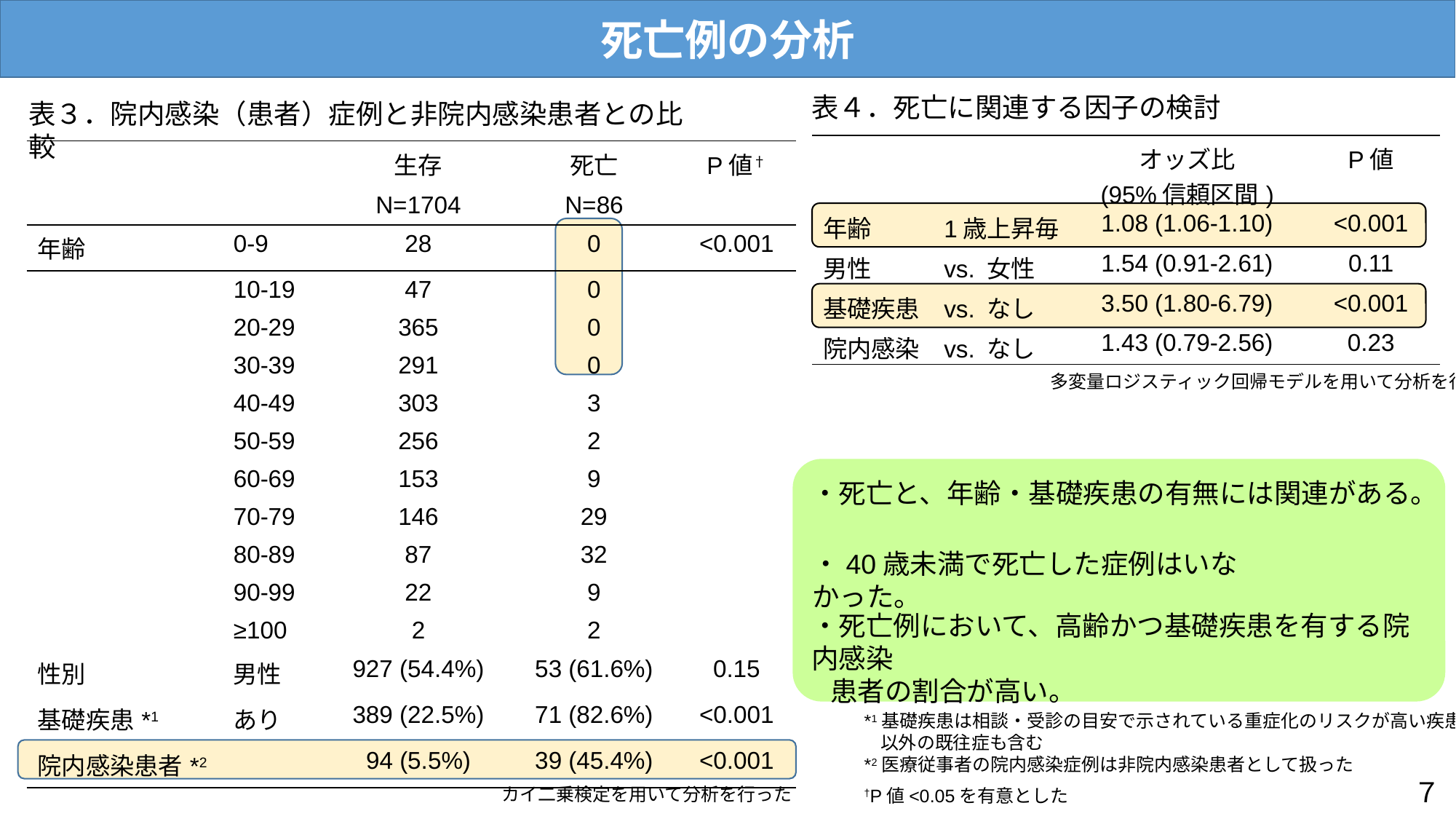

死亡例の分析
表４．死亡に関連する因子の検討
表３．院内感染（患者）症例と非院内感染患者との比較
|  |  | オッズ比 (95%信頼区間) | P値 |
| --- | --- | --- | --- |
| 年齢 | 1歳上昇毎 | 1.08 (1.06-1.10) | <0.001 |
| 男性 | vs. 女性 | 1.54 (0.91-2.61) | 0.11 |
| 基礎疾患 | vs. なし | 3.50 (1.80-6.79) | <0.001 |
| 院内感染 | vs. なし | 1.43 (0.79-2.56) | 0.23 |
|  |  | 生存 | 死亡 | P値† |
| --- | --- | --- | --- | --- |
|  |  | N=1704 | N=86 |  |
| 年齢 | 0-9 | 28 | 0 | <0.001 |
|  | 10-19 | 47 | 0 |  |
|  | 20-29 | 365 | 0 |  |
|  | 30-39 | 291 | 0 |  |
|  | 40-49 | 303 | 3 |  |
|  | 50-59 | 256 | 2 |  |
|  | 60-69 | 153 | 9 |  |
|  | 70-79 | 146 | 29 |  |
|  | 80-89 | 87 | 32 |  |
|  | 90-99 | 22 | 9 |  |
|  | ≥100 | 2 | 2 |  |
| 性別 | 男性 | 927 (54.4%) | 53 (61.6%) | 0.15 |
| 基礎疾患\*1 | あり | 389 (22.5%) | 71 (82.6%) | <0.001 |
| 院内感染患者\*2 |  | 94 (5.5%) | 39 (45.4%) | <0.001 |

多変量ロジスティック回帰モデルを用いて分析を行った

・死亡と、年齢・基礎疾患の有無には関連がある。
・40歳未満で死亡した症例はいなかった。
・死亡例において、高齢かつ基礎疾患を有する院内感染
  患者の割合が高い。
*1基礎疾患は相談・受診の目安で示されている重症化のリスクが高い疾患
   以外の既往症も含む
*2医療従事者の院内感染症例は非院内感染患者として扱った

７
カイ二乗検定を用いて分析を行った
†P値<0.05を有意とした